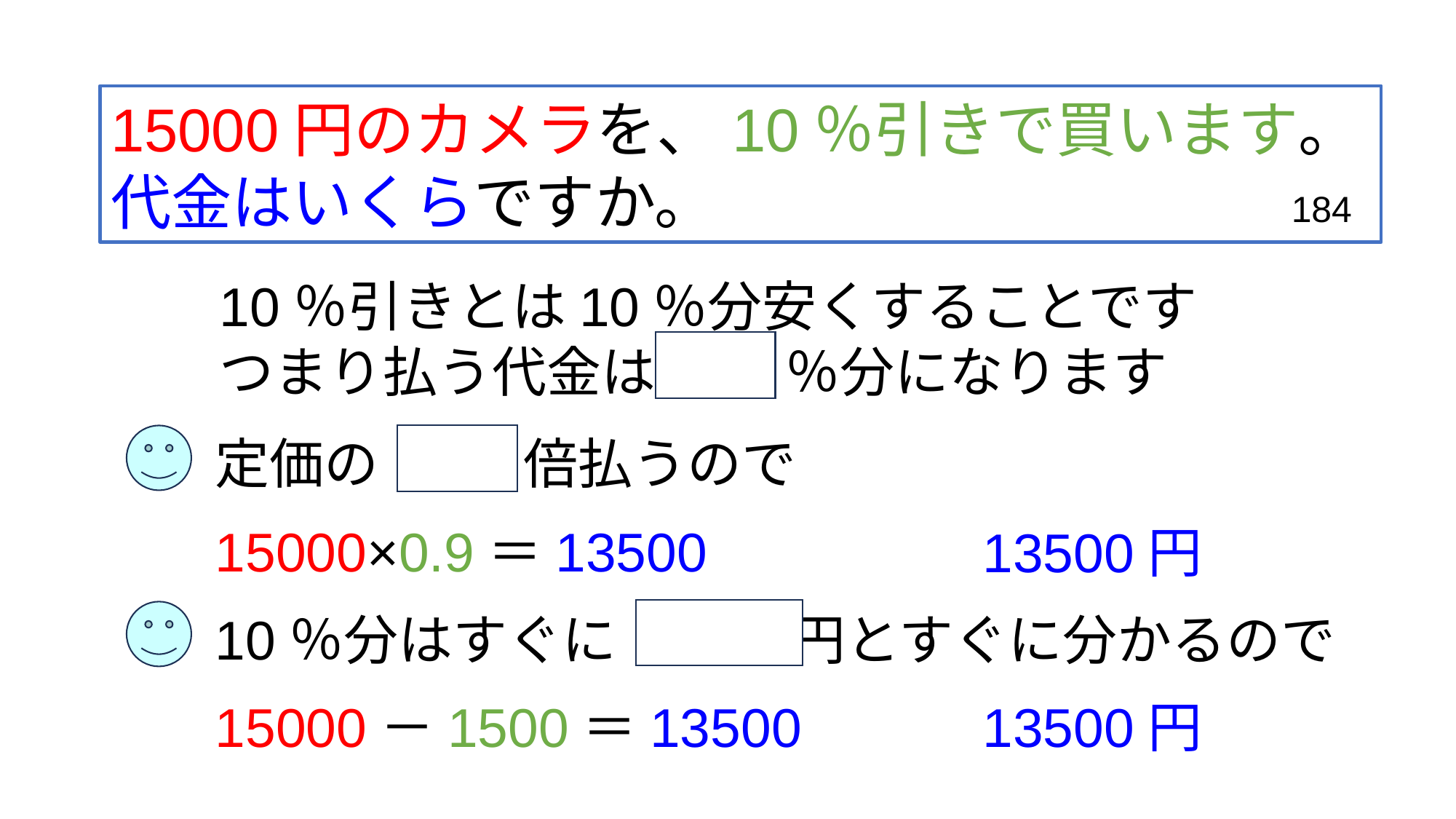

15000円のカメラを、10％引きで買います。代金はいくらですか。
184
10％引きとは10％分安くすることです
つまり払う代金は 90  ％分になります

定価の 0.9  倍払うので

15000×0.9＝13500
13500円

10％分はすぐに 1500 円とすぐに分かるので

13500円
15000－1500＝13500